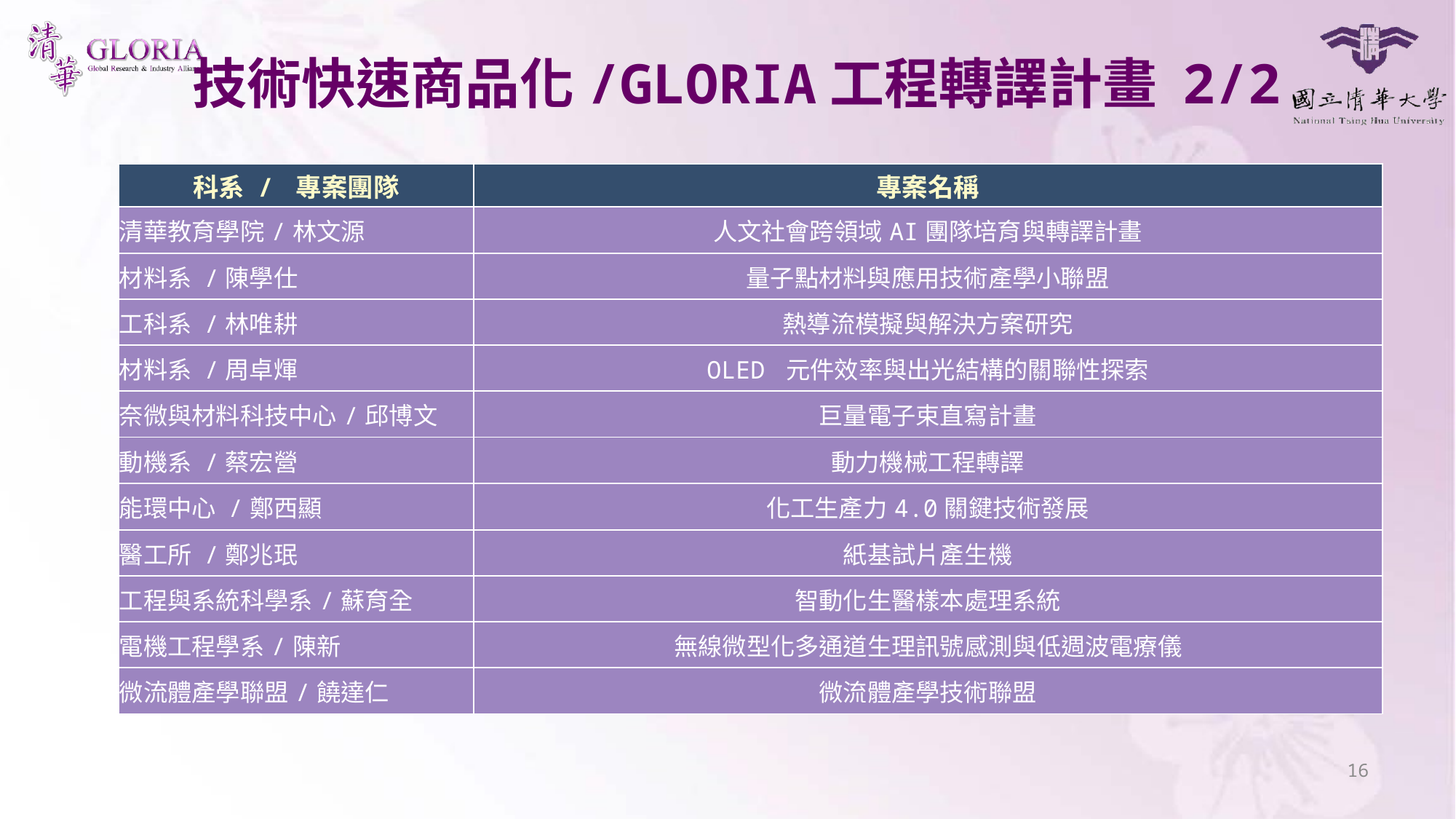

# 技術快速商品化/GLORIA工程轉譯計畫 2/2
| 科系 / 專案團隊 | 專案名稱 |
| --- | --- |
| 清華教育學院/林文源 | 人文社會跨領域AI團隊培育與轉譯計畫 |
| 材料系 /陳學仕 | 量子點材料與應用技術產學小聯盟 |
| 工科系 /林唯耕 | 熱導流模擬與解決方案研究 |
| 材料系 /周卓煇 | OLED 元件效率與出光結構的關聯性探索 |
| 奈微與材料科技中心/邱博文 | 巨量電子束直寫計畫 |
| 動機系 /蔡宏營 | 動力機械工程轉譯 |
| 能環中心 /鄭西顯 | 化工生產力4.0關鍵技術發展 |
| 醫工所 /鄭兆珉 | 紙基試片產生機 |
| 工程與系統科學系/蘇育全 | 智動化生醫樣本處理系統 |
| 電機工程學系/陳新 | 無線微型化多通道生理訊號感測與低週波電療儀 |
| 微流體產學聯盟/饒達仁 | 微流體產學技術聯盟 |
16